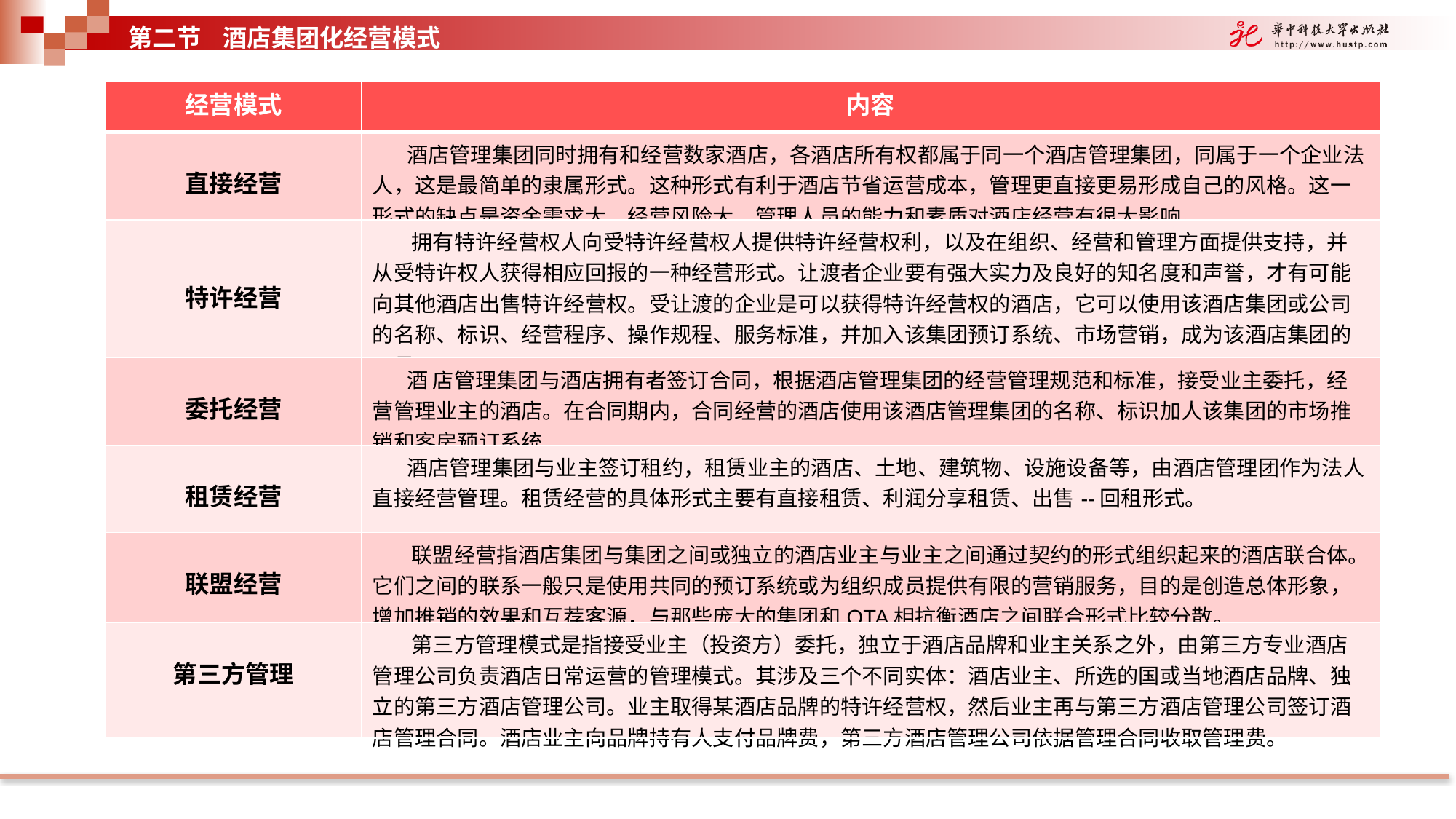

第二节    酒店集团化经营模式
| 经营模式 | 内容 |
| --- | --- |
| 直接经营 | 酒店管理集团同时拥有和经营数家酒店，各酒店所有权都属于同一个酒店管理集团，同属于一个企业法人，这是最简单的隶属形式。这种形式有利于酒店节省运营成本，管理更直接更易形成自己的风格。这一形式的缺点是资金需求大，经营风险大，管理人员的能力和素质对酒店经营有很大影响。 |
| 特许经营 | 拥有特许经营权人向受特许经营权人提供特许经营权利，以及在组织、经营和管理方面提供支持，并从受特许权人获得相应回报的一种经营形式。让渡者企业要有强大实力及良好的知名度和声誉，才有可能向其他酒店出售特许经营权。受让渡的企业是可以获得特许经营权的酒店，它可以使用该酒店集团或公司的名称、标识、经营程序、操作规程、服务标准，并加入该集团预订系统、市场营销，成为该酒店集团的一员。 |
| 委托经营 | 酒 店管理集团与酒店拥有者签订合同，根据酒店管理集团的经营管理规范和标准，接受业主委托，经营管理业主的酒店。在合同期内，合同经营的酒店使用该酒店管理集团的名称、标识加人该集团的市场推销和客房预订系统。 |
| 租赁经营 | 酒店管理集团与业主签订租约，租赁业主的酒店、土地、建筑物、设施设备等，由酒店管理团作为法人直接经营管理。租赁经营的具体形式主要有直接租赁、利润分享租赁、出售--回租形式。 |
| 联盟经营 | 联盟经营指酒店集团与集团之间或独立的酒店业主与业主之间通过契约的形式组织起来的酒店联合体。它们之间的联系一般只是使用共同的预订系统或为组织成员提供有限的营销服务，目的是创造总体形象，增加推销的效果和互荐客源，与那些庞大的集团和OTA相抗衡酒店之间联合形式比较分散。 |
| 第三方管理 | 第三方管理模式是指接受业主（投资方）委托，独立于酒店品牌和业主关系之外，由第三方专业酒店管理公司负责酒店日常运营的管理模式。其涉及三个不同实体：酒店业主、所选的国或当地酒店品牌、独立的第三方酒店管理公司。业主取得某酒店品牌的特许经营权，然后业主再与第三方酒店管理公司签订酒店管理合同。酒店业主向品牌持有人支付品牌费，第三方酒店管理公司依据管理合同收取管理费。 |